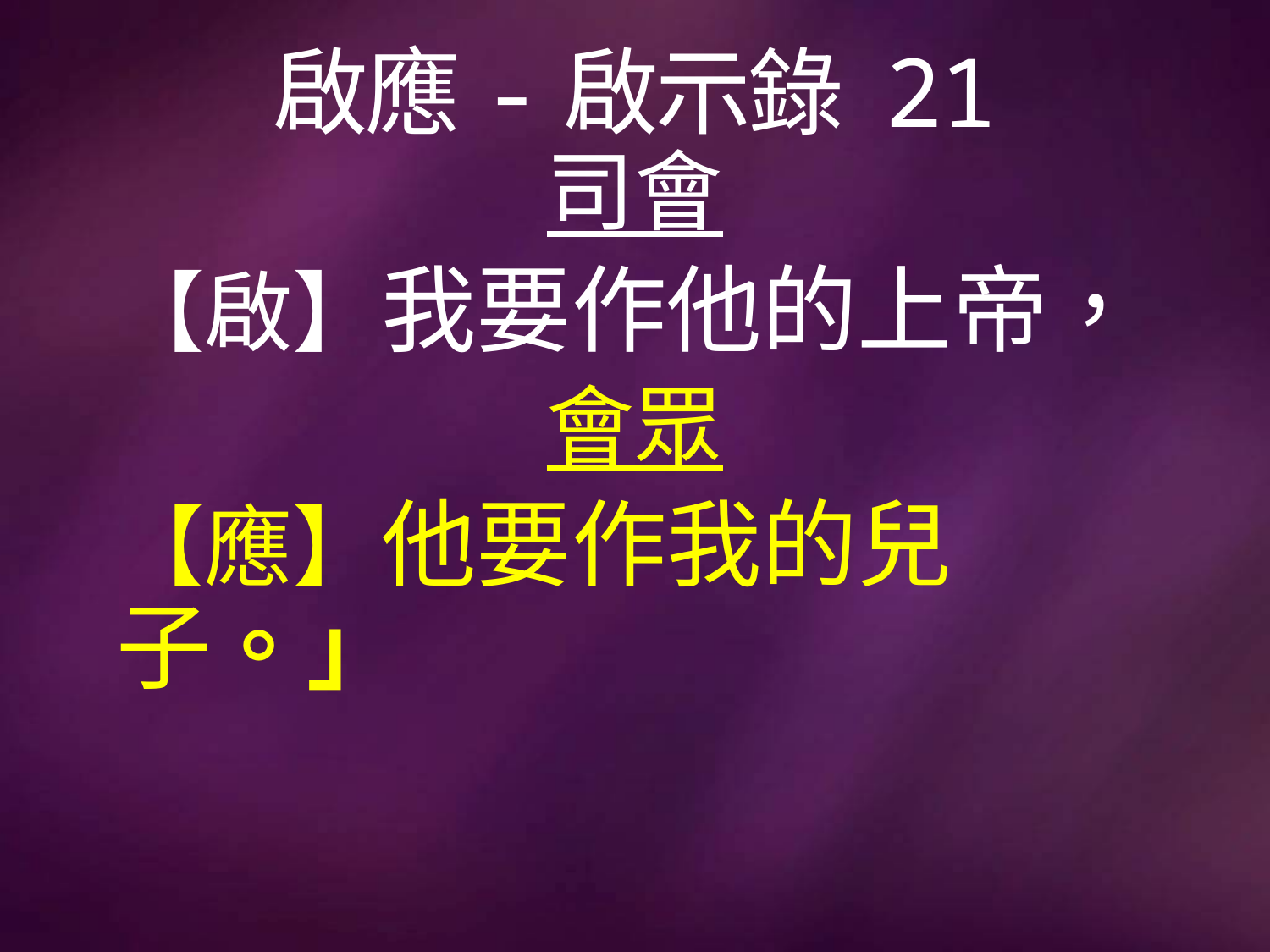

# 啟應-啟示錄 21
司會
【啟】我要作他的上帝，
會眾
【應】他要作我的兒子。」